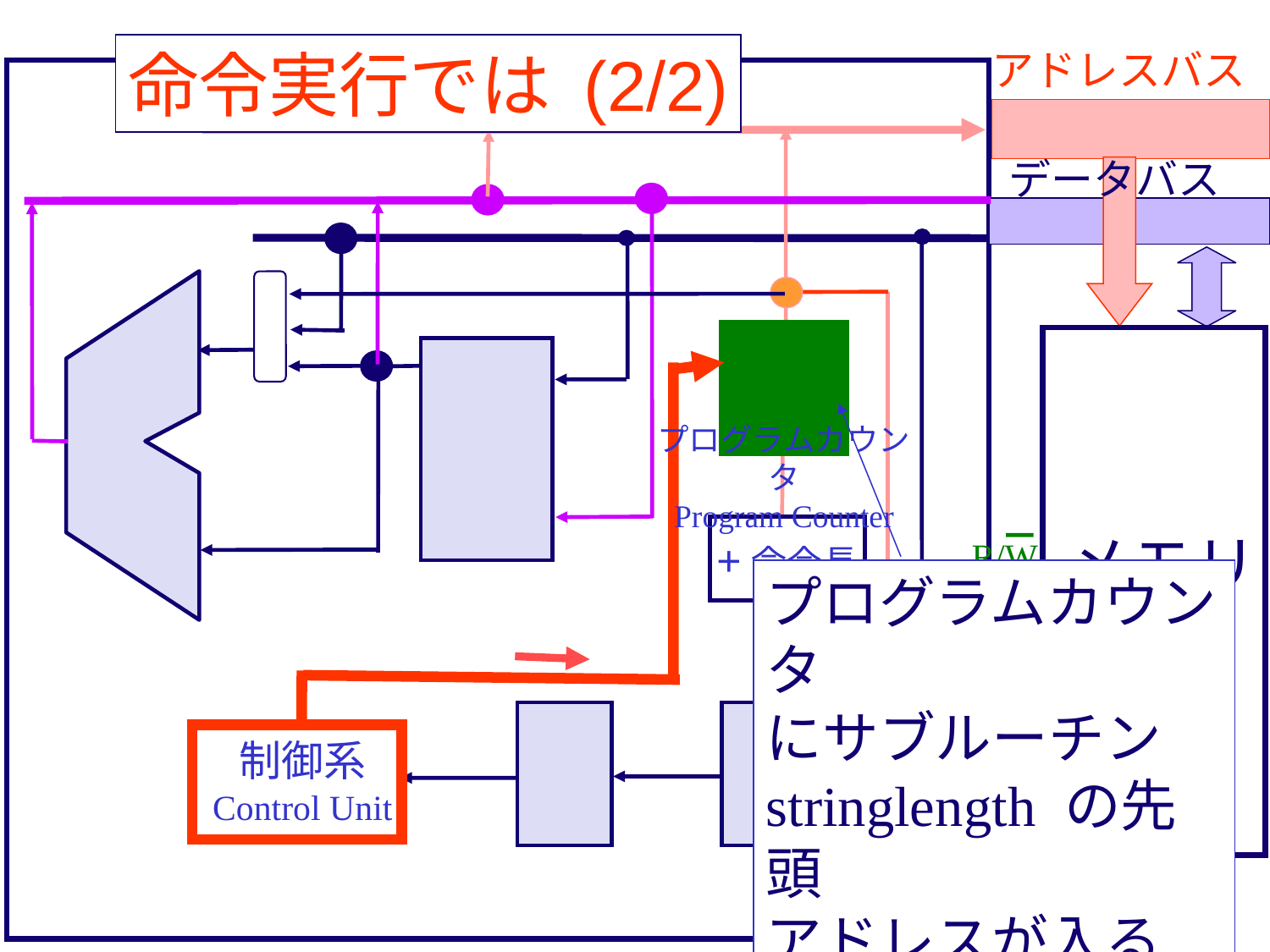

命令実行では (2/2)
アドレスバス

データバス

プログラムカウンタ
Program Counter

+命令長
メモリ
R/W

プログラムカウンタ
にサブルーチン
stringlength の先頭
アドレスが入る

制御系
Control Unit